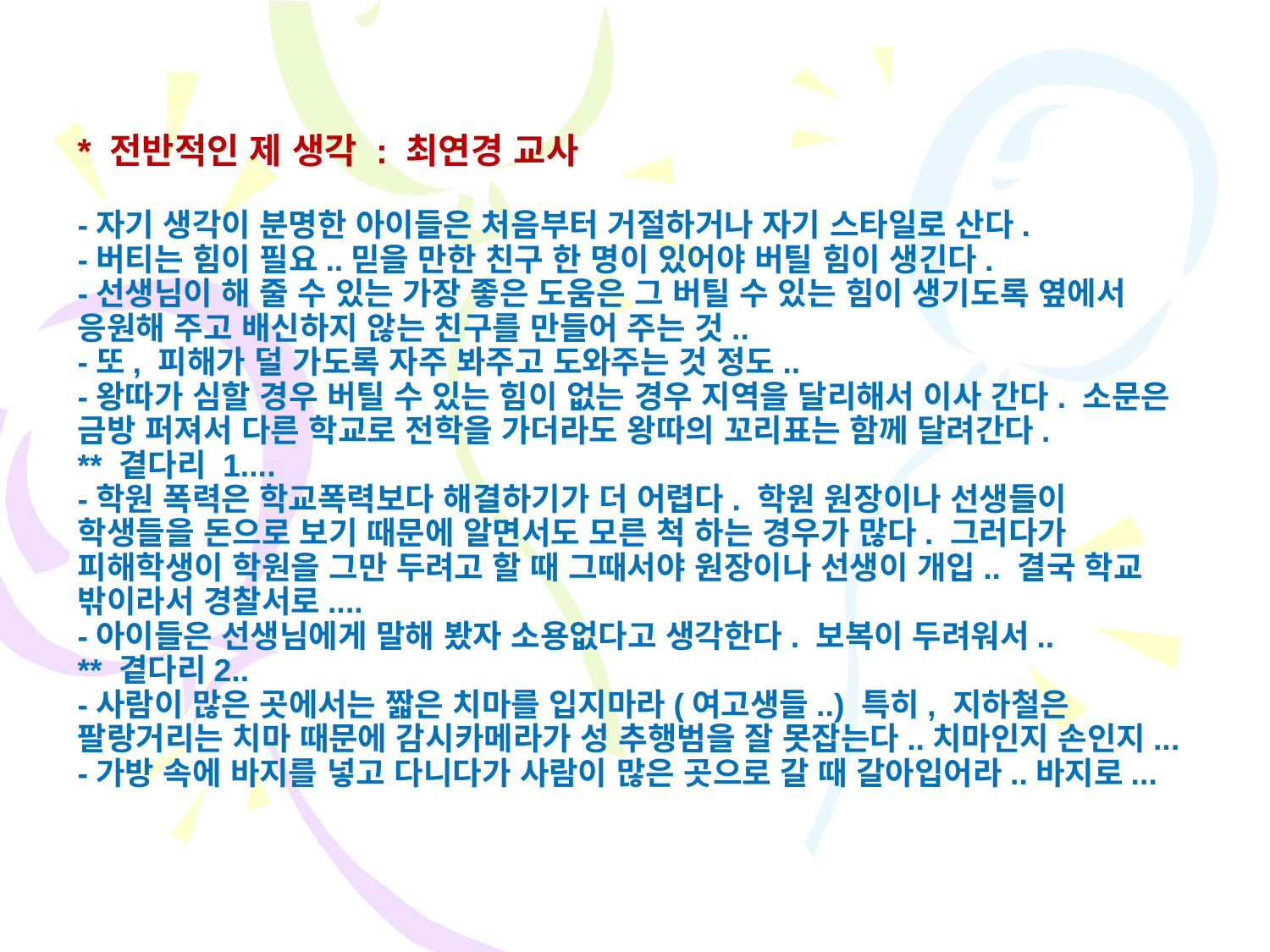

# * 전반적인 제 생각 : 최연경 교사 -자기 생각이 분명한 아이들은 처음부터 거절하거나 자기 스타일로 산다. -버티는 힘이 필요..믿을 만한 친구 한 명이 있어야 버틸 힘이 생긴다. -선생님이 해 줄 수 있는 가장 좋은 도움은 그 버틸 수 있는 힘이 생기도록 옆에서 응원해 주고 배신하지 않는 친구를 만들어 주는 것.. -또, 피해가 덜 가도록 자주 봐주고 도와주는 것 정도.. -왕따가 심할 경우 버틸 수 있는 힘이 없는 경우 지역을 달리해서 이사 간다. 소문은 금방 퍼져서 다른 학교로 전학을 가더라도 왕따의 꼬리표는 함께 달려간다. ** 곁다리 1.... -학원 폭력은 학교폭력보다 해결하기가 더 어렵다. 학원 원장이나 선생들이 학생들을 돈으로 보기 때문에 알면서도 모른 척 하는 경우가 많다. 그러다가 피해학생이 학원을 그만 두려고 할 때 그때서야 원장이나 선생이 개입.. 결국 학교 밖이라서 경찰서로.... -아이들은 선생님에게 말해 봤자 소용없다고 생각한다. 보복이 두려워서.. ** 곁다리2.. -사람이 많은 곳에서는 짧은 치마를 입지마라(여고생들..) 특히, 지하철은 팔랑거리는 치마 때문에 감시카메라가 성 추행범을 잘 못잡는다..치마인지 손인지... -가방 속에 바지를 넣고 다니다가 사람이 많은 곳으로 갈 때 갈아입어라..바지로...